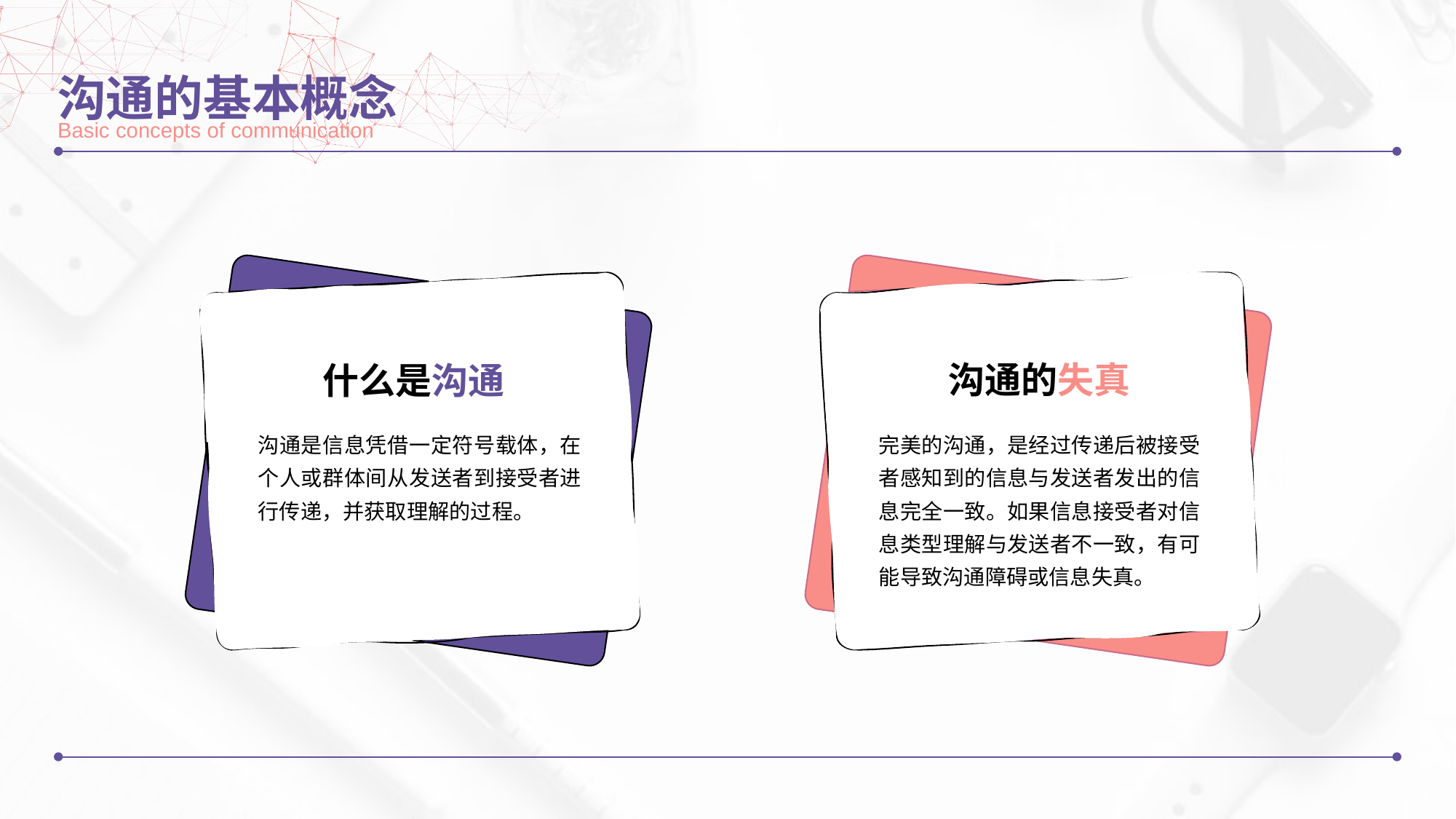

沟通的基本概念
Basic concepts of communication

什么是沟通
沟通是信息凭借一定符号载体，在个人或群体间从发送者到接受者进行传递，并获取理解的过程。

沟通的失真
完美的沟通，是经过传递后被接受者感知到的信息与发送者发出的信息完全一致。如果信息接受者对信息类型理解与发送者不一致，有可能导致沟通障碍或信息失真。